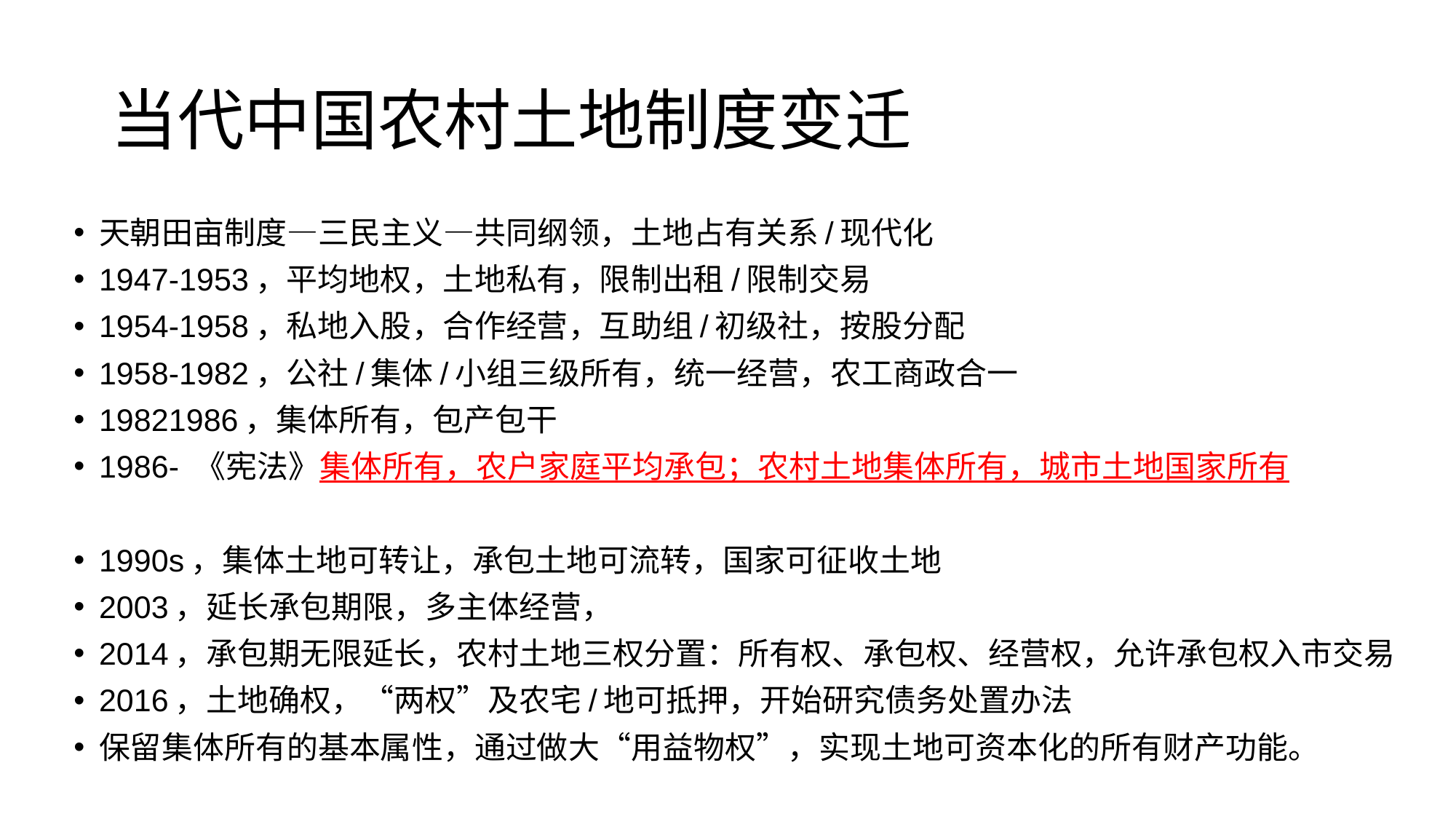

# 当代中国农村土地制度变迁
天朝田亩制度—三民主义—共同纲领，土地占有关系/现代化
1947-1953，平均地权，土地私有，限制出租/限制交易
1954-1958，私地入股，合作经营，互助组/初级社，按股分配
1958-1982，公社/集体/小组三级所有，统一经营，农工商政合一
19821986，集体所有，包产包干
1986- 《宪法》集体所有，农户家庭平均承包；农村土地集体所有，城市土地国家所有

1990s，集体土地可转让，承包土地可流转，国家可征收土地
2003，延长承包期限，多主体经营，
2014，承包期无限延长，农村土地三权分置：所有权、承包权、经营权，允许承包权入市交易
2016，土地确权，“两权”及农宅/地可抵押，开始研究债务处置办法
保留集体所有的基本属性，通过做大“用益物权”，实现土地可资本化的所有财产功能。